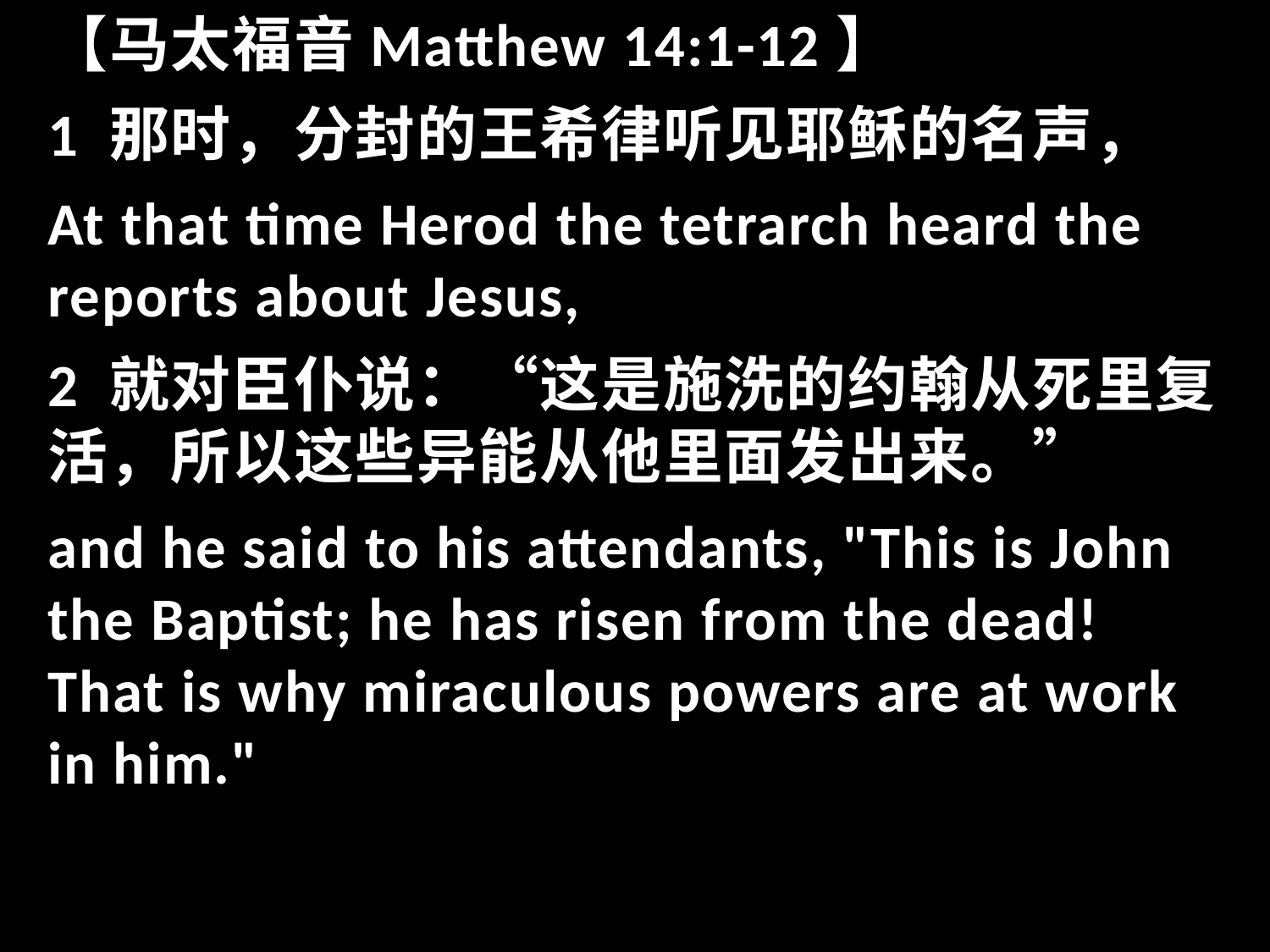

【马太福音Matthew 14:1-12】
1 那时，分封的王希律听见耶稣的名声，
At that time Herod the tetrarch heard the reports about Jesus,
2 就对臣仆说：“这是施洗的约翰从死里复活，所以这些异能从他里面发出来。”
and he said to his attendants, "This is John the Baptist; he has risen from the dead! That is why miraculous powers are at work in him."